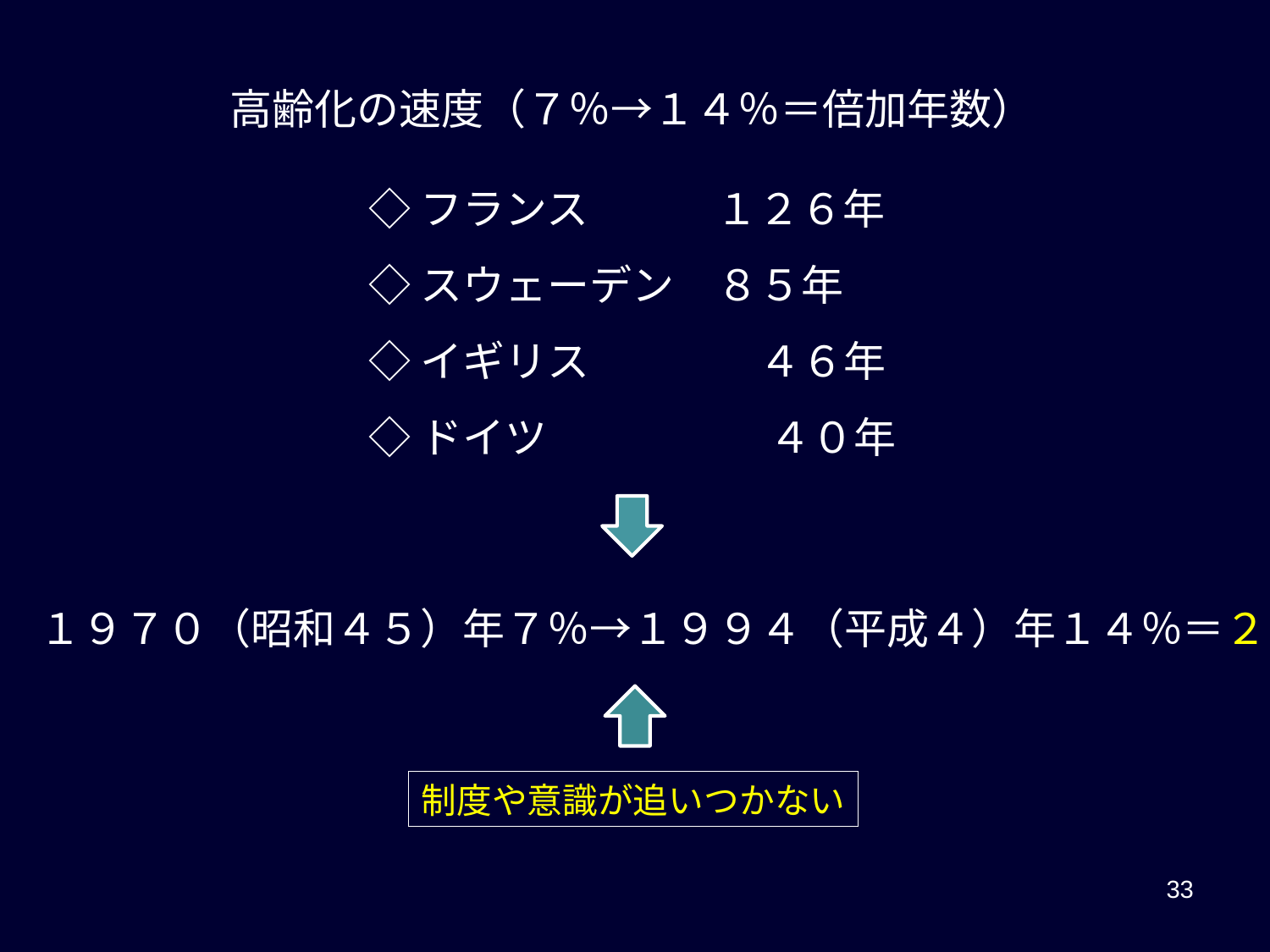

高齢化の速度（７％→１４％＝倍加年数）
◇フランス　　　１２６年

◇スウェーデン　８５年

◇イギリス　　　　４６年

◇ドイツ　　　　　 ４０年

日本　１９７０（昭和４５）年７％→１９９４（平成４）年１４％＝２４年

制度や意識が追いつかない
33